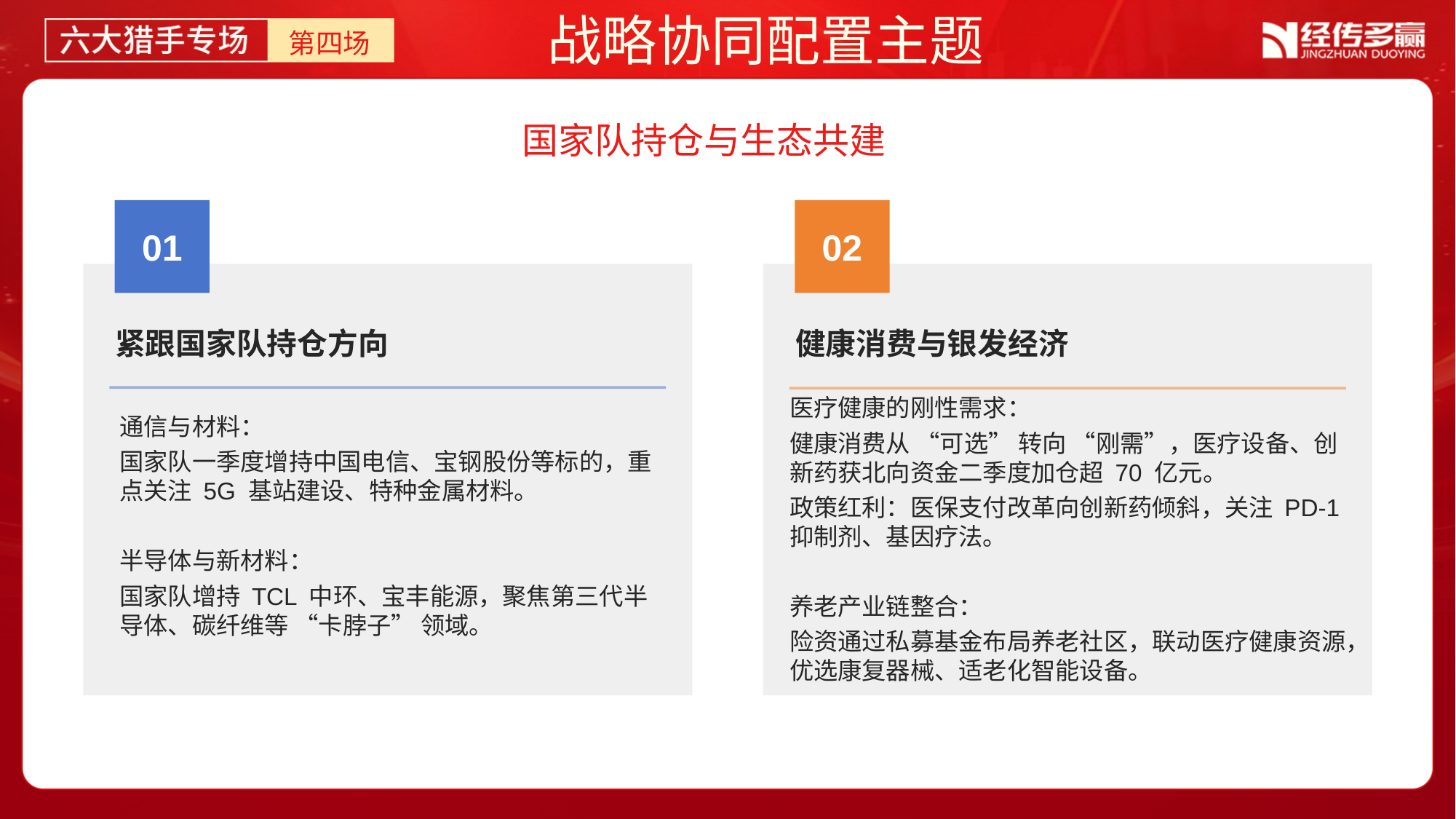

战略协同配置主题
第四场
# 国家队持仓与生态共建
01
02

紧跟国家队持仓方向
健康消费与银发经济
医疗健康的刚性需求：
健康消费从 “可选” 转向 “刚需”，医疗设备、创新药获北向资金二季度加仓超 70 亿元。
政策红利：医保支付改革向创新药倾斜，关注 PD-1 抑制剂、基因疗法。

养老产业链整合：
险资通过私募基金布局养老社区，联动医疗健康资源，优选康复器械、适老化智能设备。
通信与材料：
国家队一季度增持中国电信、宝钢股份等标的，重点关注 5G 基站建设、特种金属材料。

半导体与新材料：
国家队增持 TCL 中环、宝丰能源，聚焦第三代半导体、碳纤维等 “卡脖子” 领域。